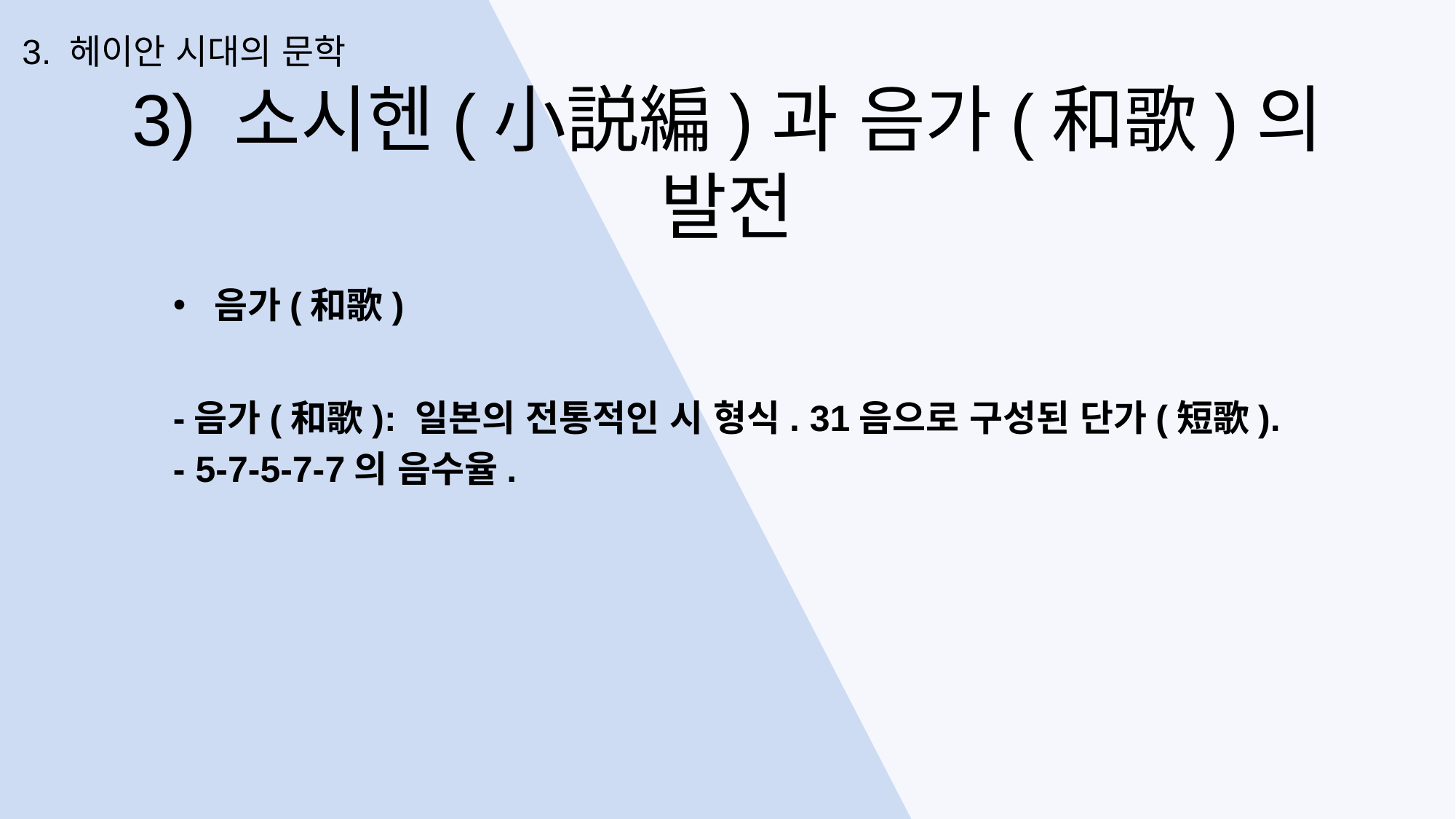

3. 헤이안 시대의 문학
3) 소시헨(小説編)과 음가(和歌)의 발전
음가(和歌)

-음가(和歌): 일본의 전통적인 시 형식. 31음으로 구성된 단가(短歌).
- 5-7-5-7-7의 음수율.